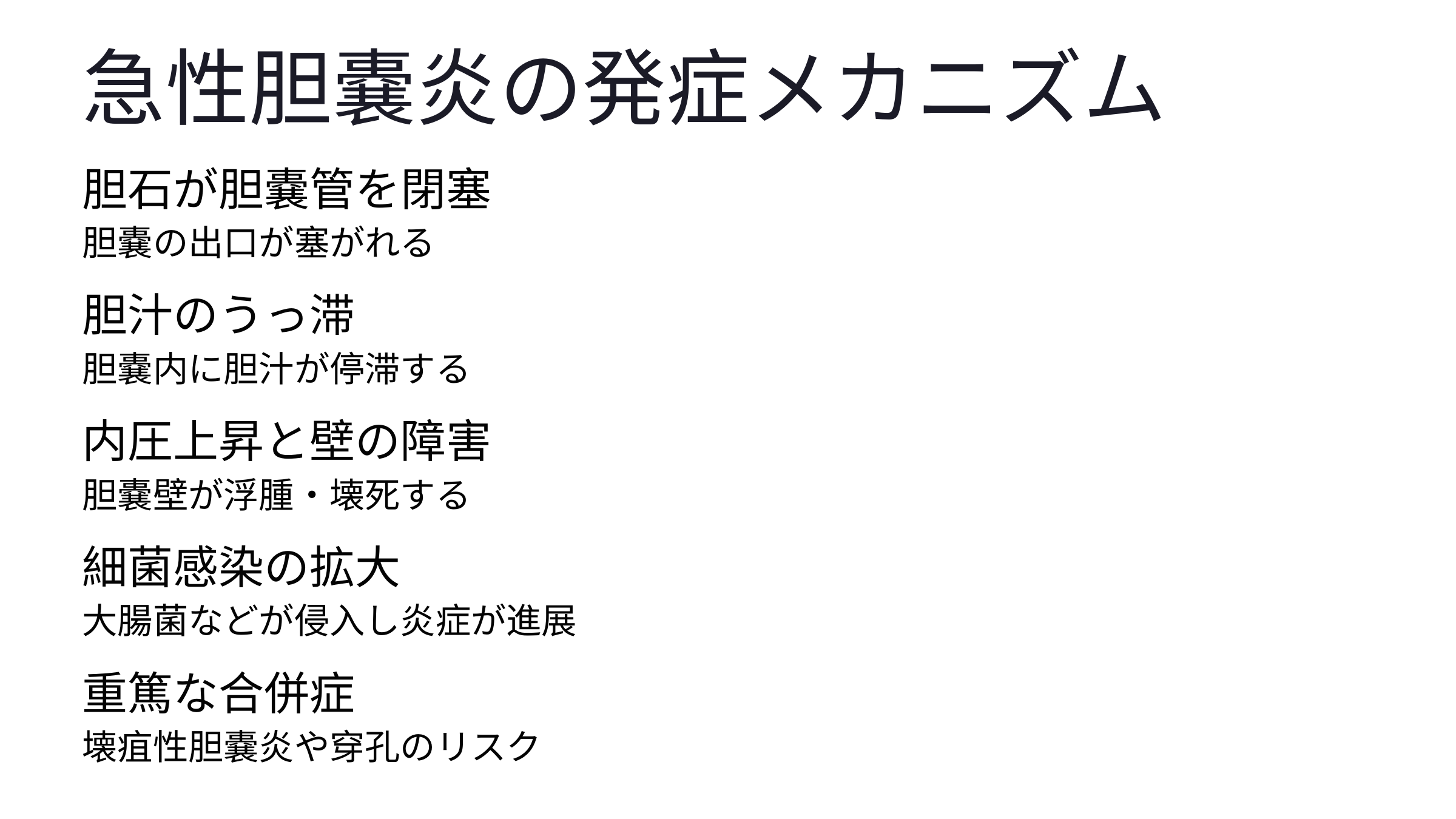

急性胆嚢炎の発症メカニズム
胆石が胆嚢管を閉塞
胆嚢の出口が塞がれる
胆汁のうっ滞
胆嚢内に胆汁が停滞する
内圧上昇と壁の障害
胆嚢壁が浮腫・壊死する
細菌感染の拡大
大腸菌などが侵入し炎症が進展
重篤な合併症
壊疽性胆嚢炎や穿孔のリスク